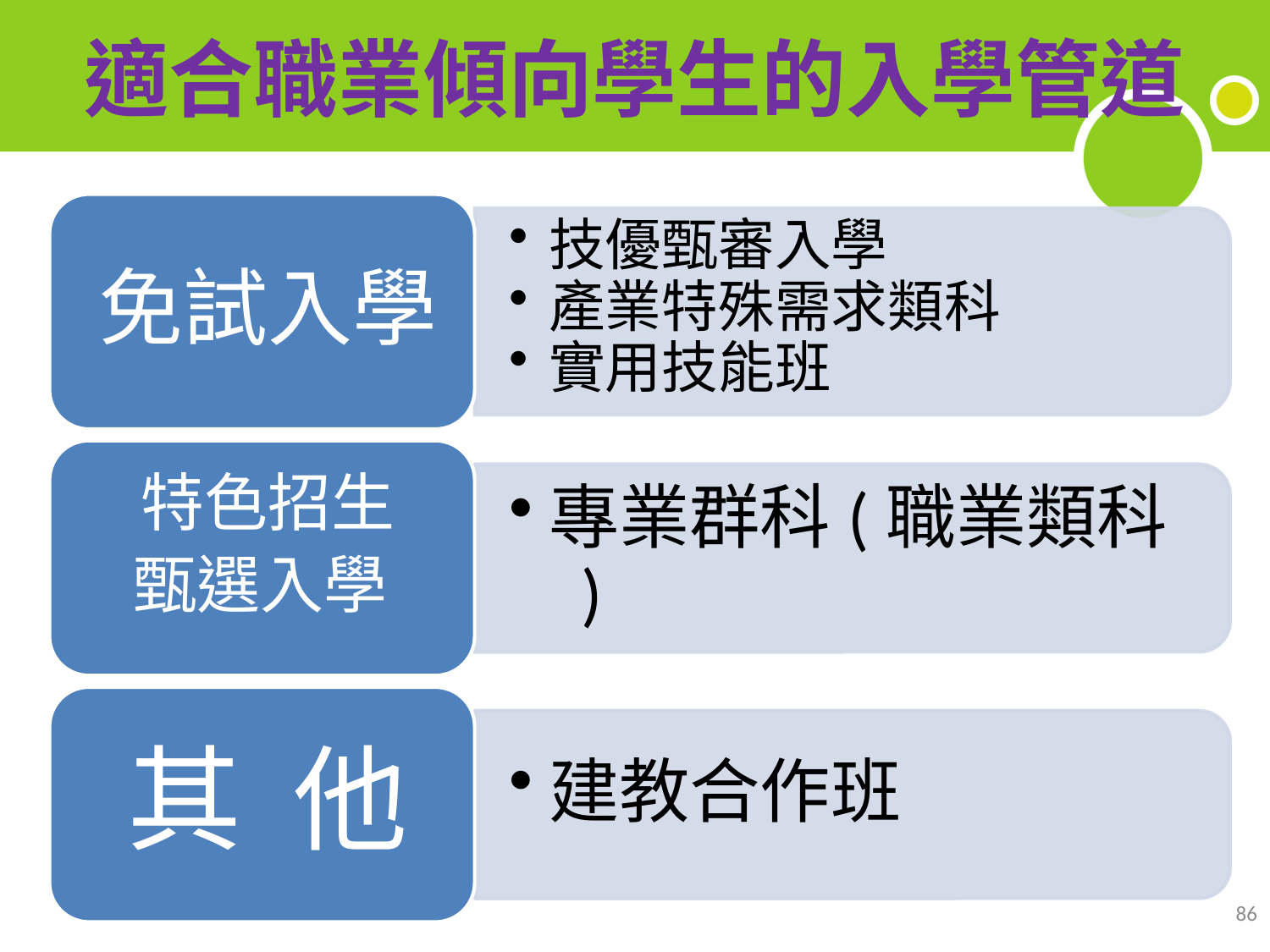

# 適合職業傾向學生的入學管道
技優甄審入學
產業特殊需求類科
實用技能班
免試入學
專業群科(職業類科 )

特色招生
甄選入學

建教合作班
其  他
86